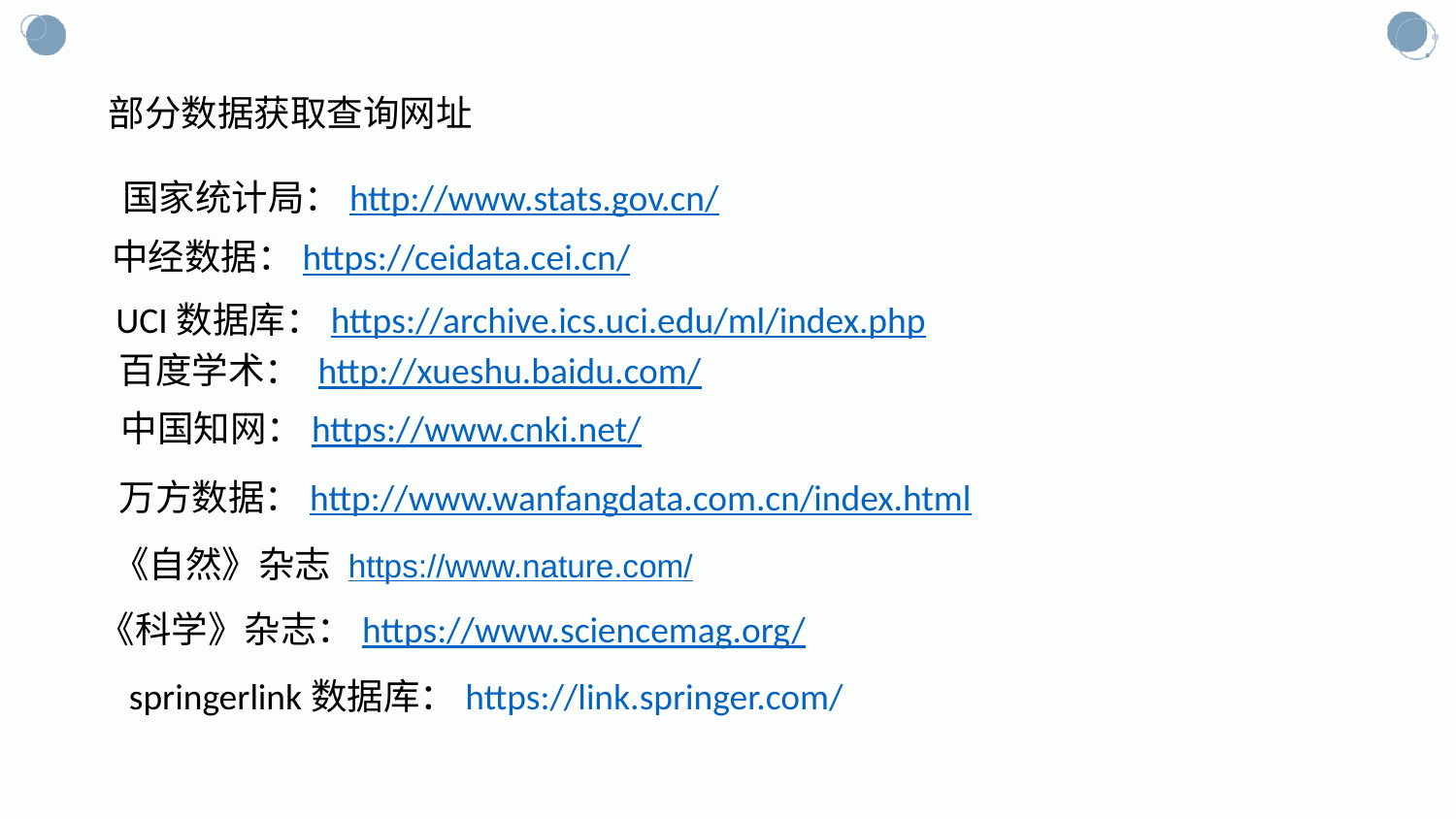

部分数据获取查询网址
国家统计局：http://www.stats.gov.cn/
中经数据：https://ceidata.cei.cn/
 UCI数据库：https://archive.ics.uci.edu/ml/index.php
百度学术： http://xueshu.baidu.com/
中国知网：https://www.cnki.net/
万方数据：http://www.wanfangdata.com.cn/index.html
《自然》杂志 https://www.nature.com/
《科学》杂志：https://www.sciencemag.org/
 springerlink数据库：https://link.springer.com/